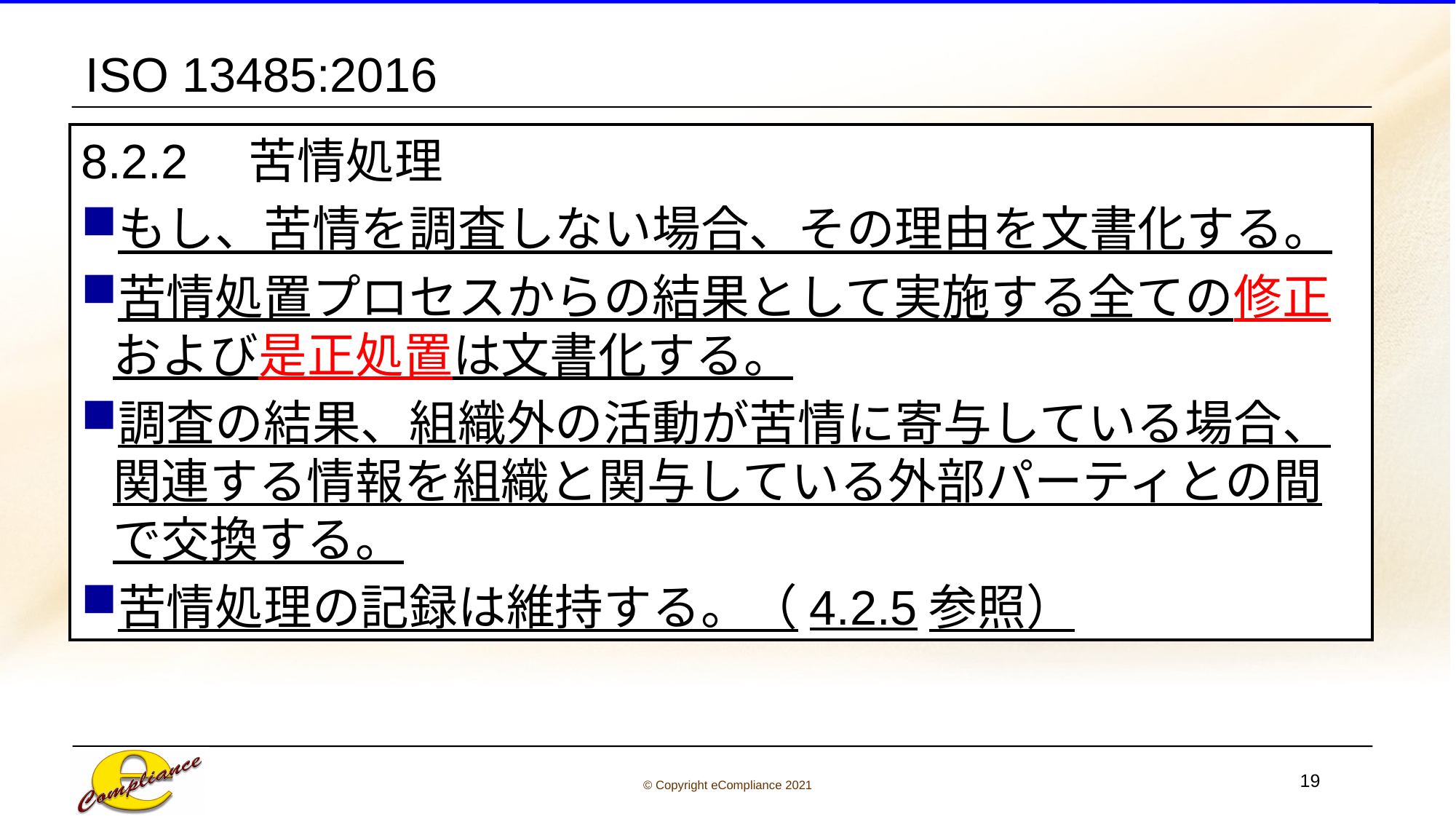

# ISO 13485:2016
8.2.2　苦情処理
もし、苦情を調査しない場合、その理由を文書化する。
苦情処置プロセスからの結果として実施する全ての修正および是正処置は文書化する。
調査の結果、組織外の活動が苦情に寄与している場合、関連する情報を組織と関与している外部パーティとの間で交換する。
苦情処理の記録は維持する。（4.2.5参照）